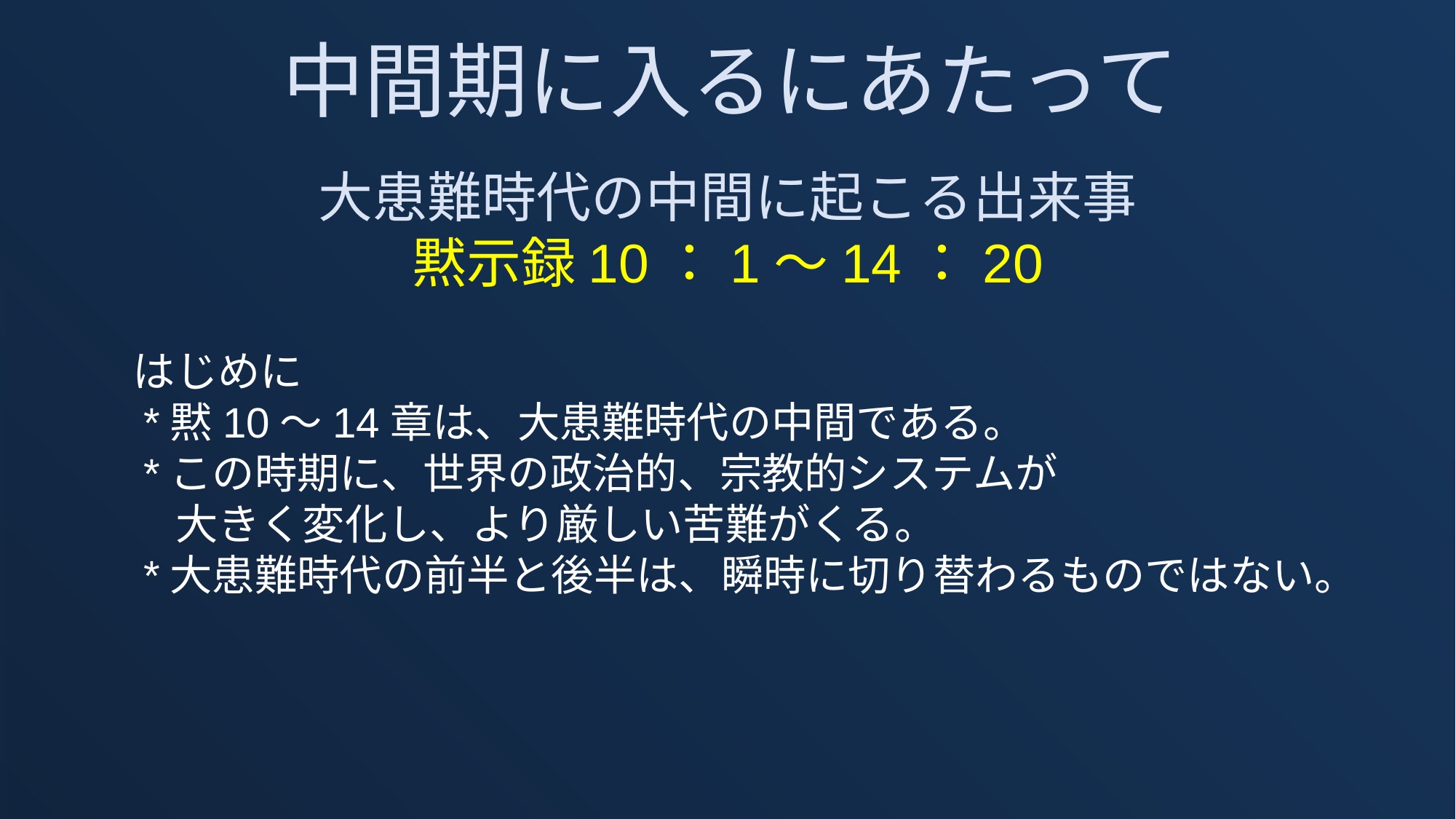

中間期に入るにあたって
大患難時代の中間に起こる出来事
黙示録10：1～14：20

　　はじめに
　　*黙10～14章は、大患難時代の中間である。
　　*この時期に、世界の政治的、宗教的システムが
　　　大きく変化し、より厳しい苦難がくる。
　　*大患難時代の前半と後半は、瞬時に切り替わるものではない。